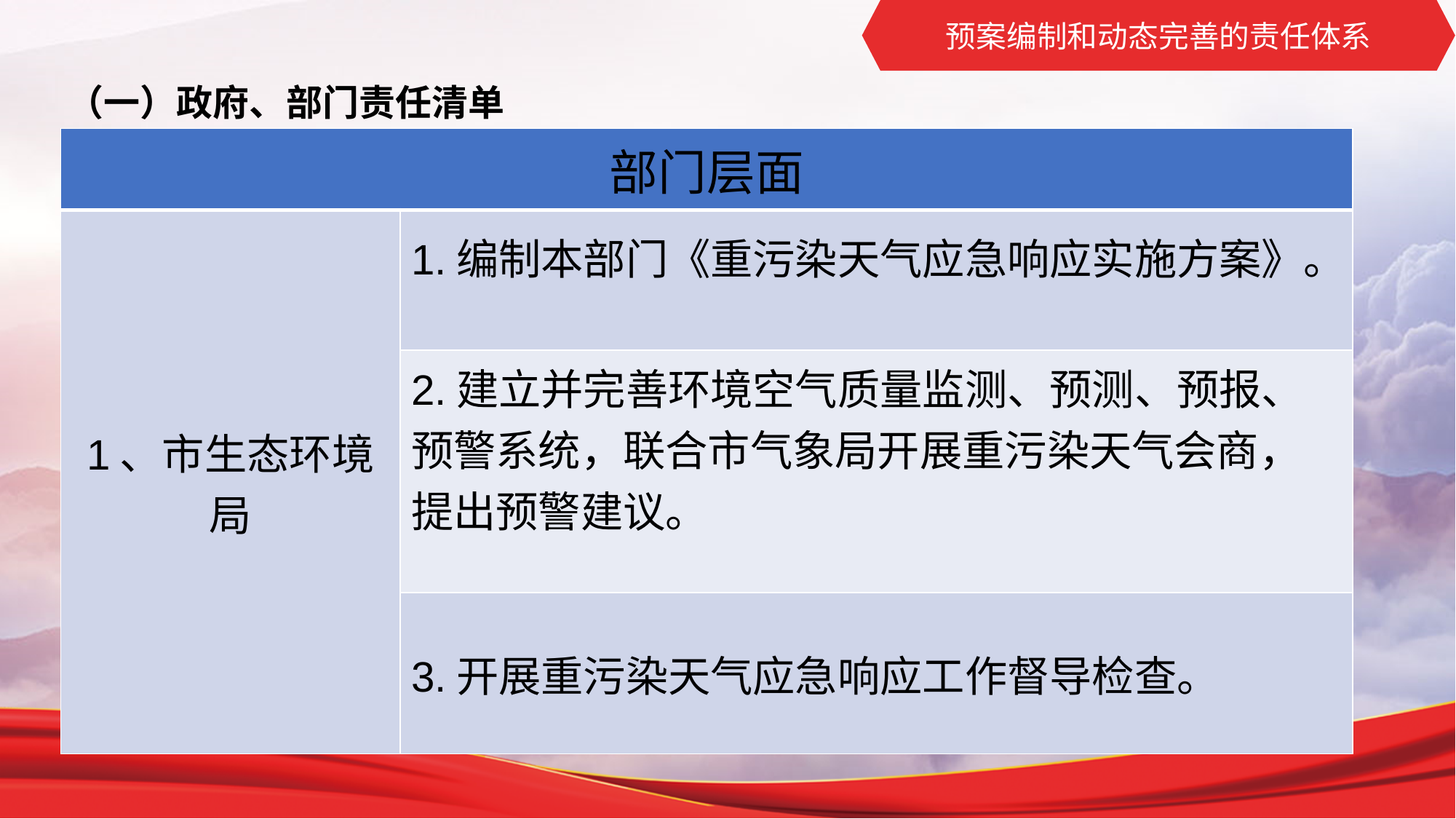

预案编制和动态完善的责任体系
（一）政府、部门责任清单
| 部门层面 |  |
| --- | --- |
| 1、市生态环境局 | 1.编制本部门《重污染天气应急响应实施方案》。 |
|  | 2.建立并完善环境空气质量监测、预测、预报、预警系统，联合市气象局开展重污染天气会商，提出预警建议。 |
|  | 3.开展重污染天气应急响应工作督导检查。 |